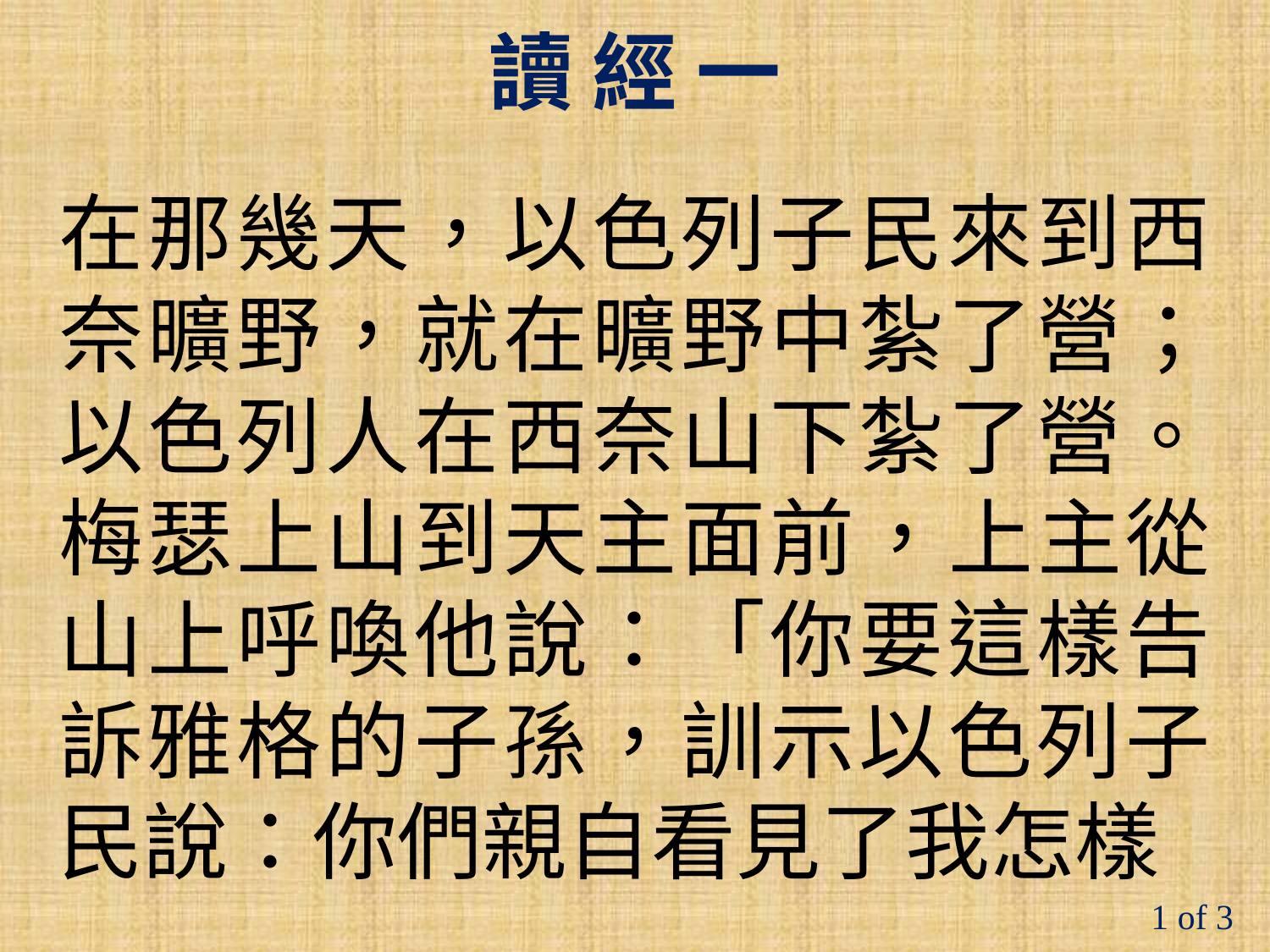

讀 經 一

在那幾天，以色列子民來到西奈曠野，就在曠野中紮了營；以色列人在西奈山下紮了營。梅瑟上山到天主面前，上主從山上呼喚他說：「你要這樣告訴雅格的子孫，訓示以色列子民說：你們親自看見了我怎樣
#
1 of 3